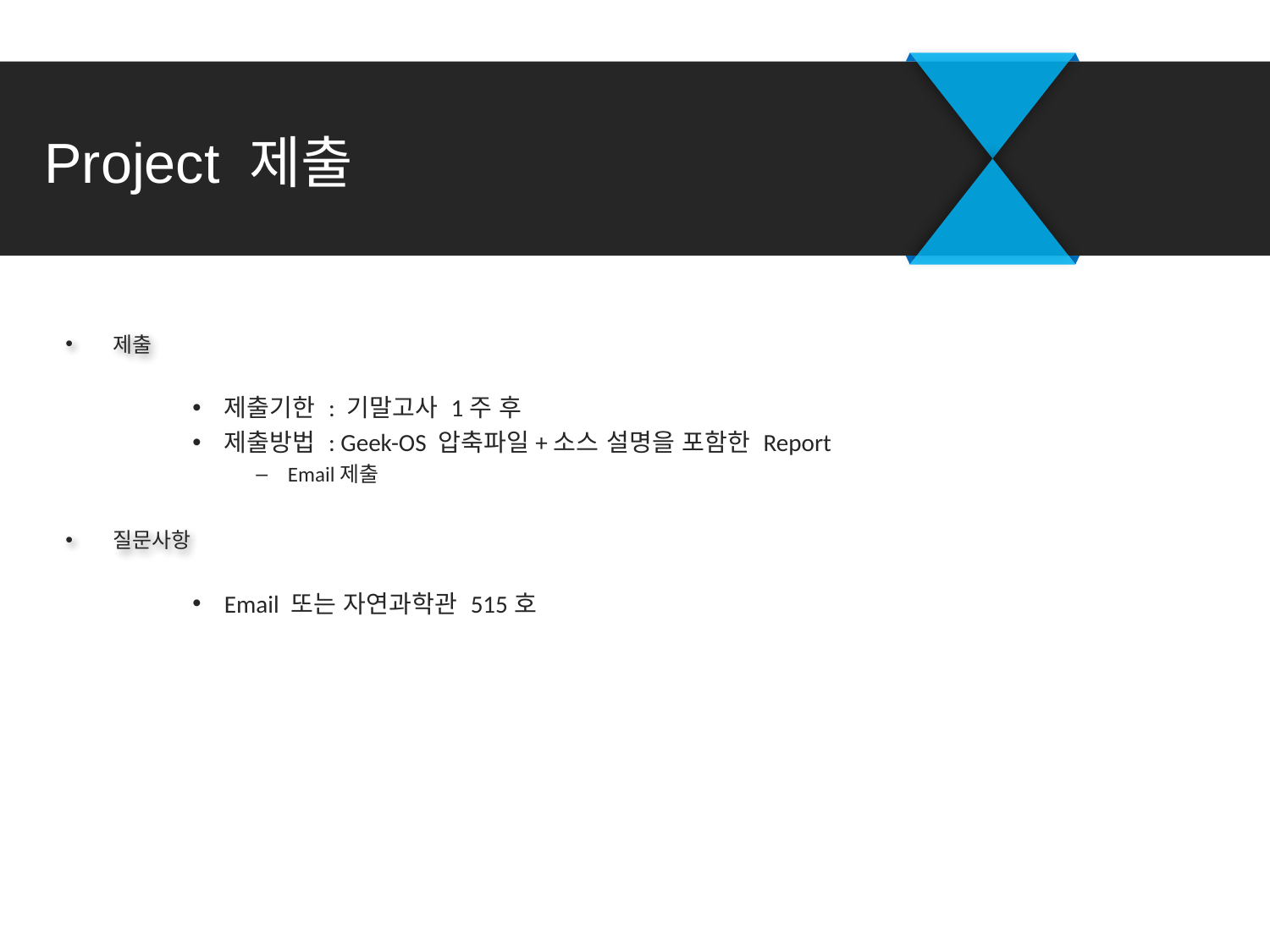

# Project 제출
제출
제출기한 : 기말고사 1주 후
제출방법 : Geek-OS 압축파일+소스 설명을 포함한 Report
Email제출

질문사항
Email 또는 자연과학관 515호